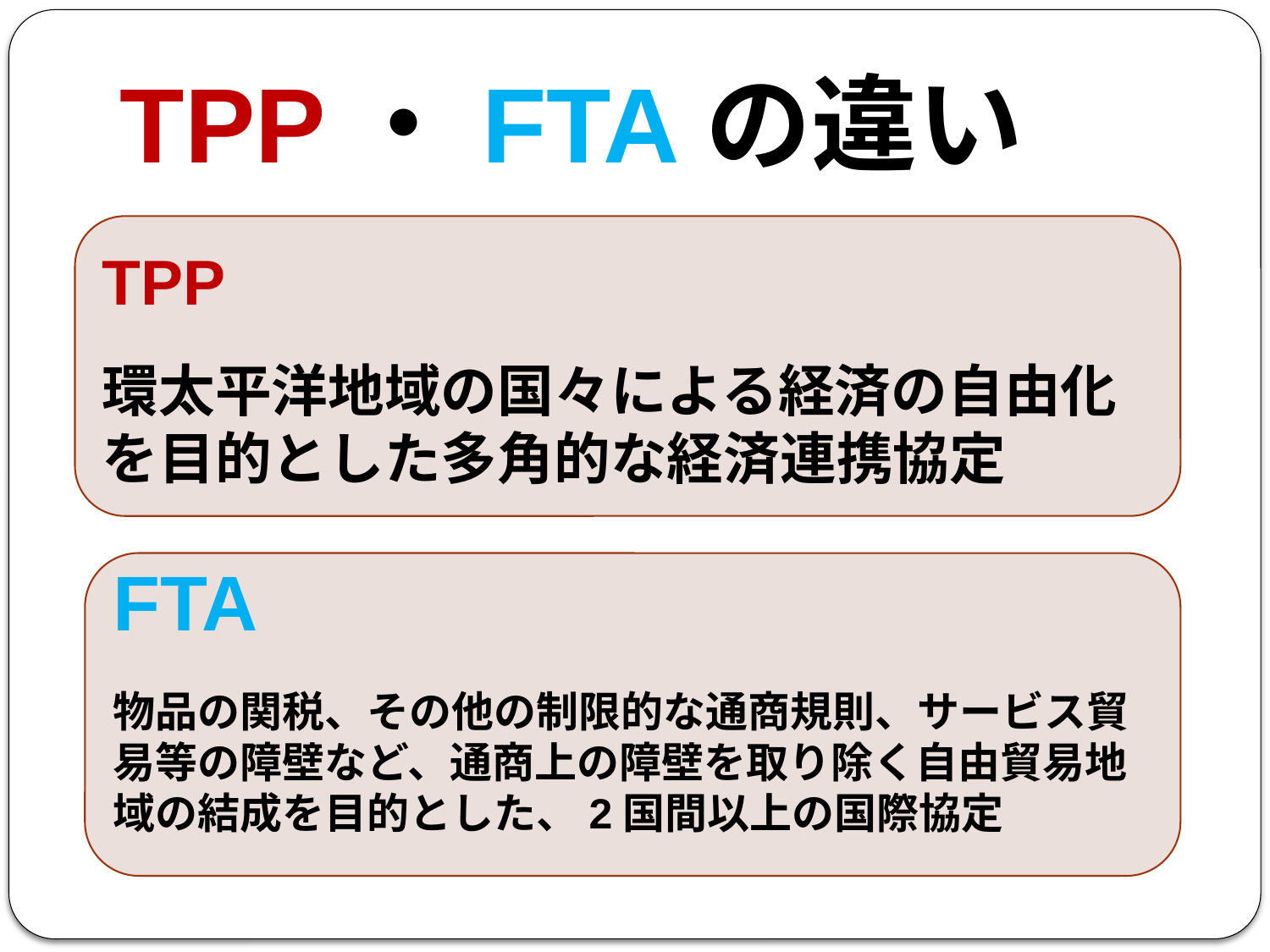

TPP・FTAの違い
TPP

環太平洋地域の国々による経済の自由化を目的とした多角的な経済連携協定
FTA

物品の関税、その他の制限的な通商規則、サービス貿易等の障壁など、通商上の障壁を取り除く自由貿易地域の結成を目的とした、2国間以上の国際協定